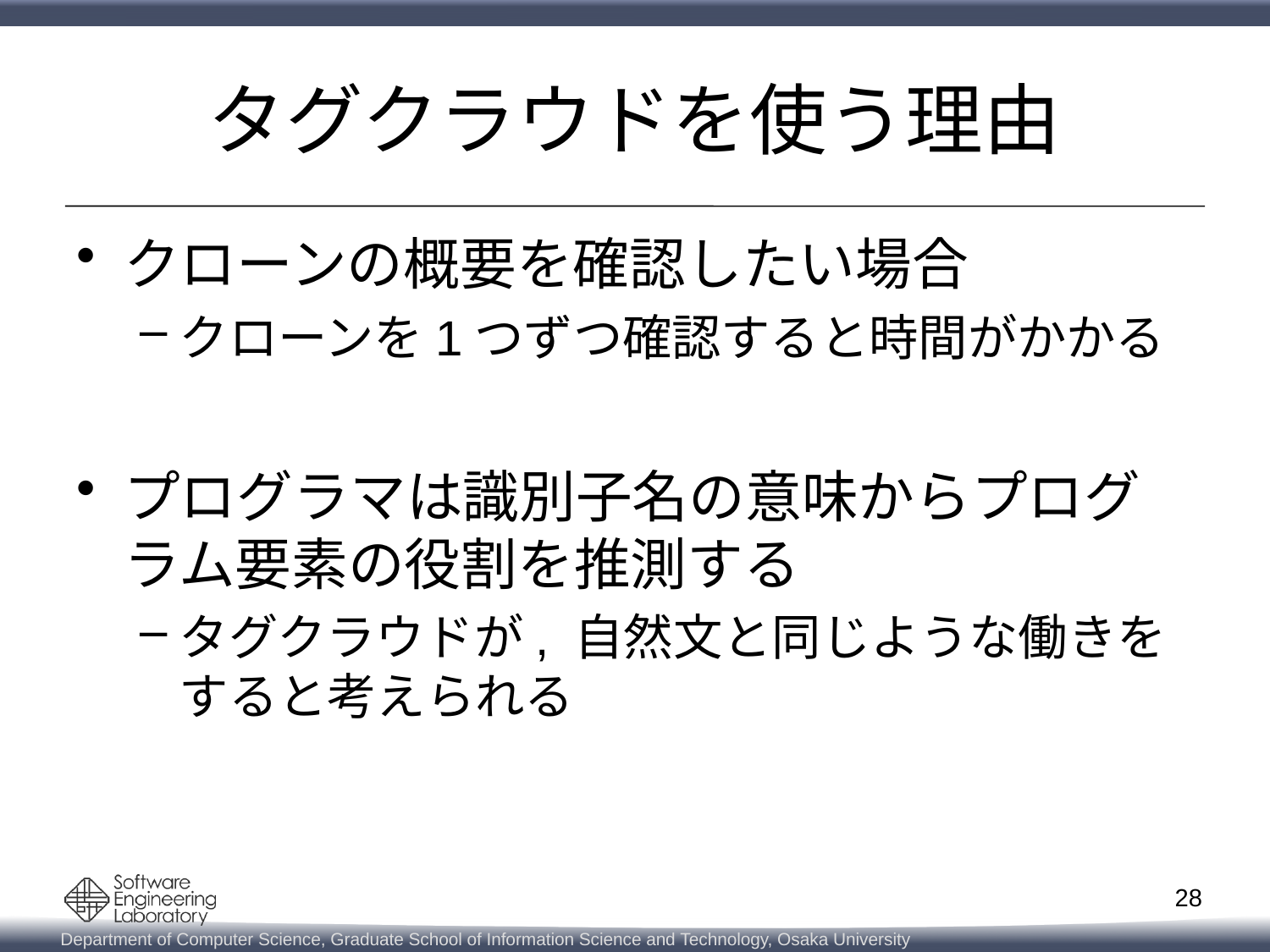

# タグクラウドを使う理由
クローンの概要を確認したい場合
クローンを1つずつ確認すると時間がかかる

プログラマは識別子名の意味からプログラム要素の役割を推測する
タグクラウドが, 自然文と同じような働きをすると考えられる

28